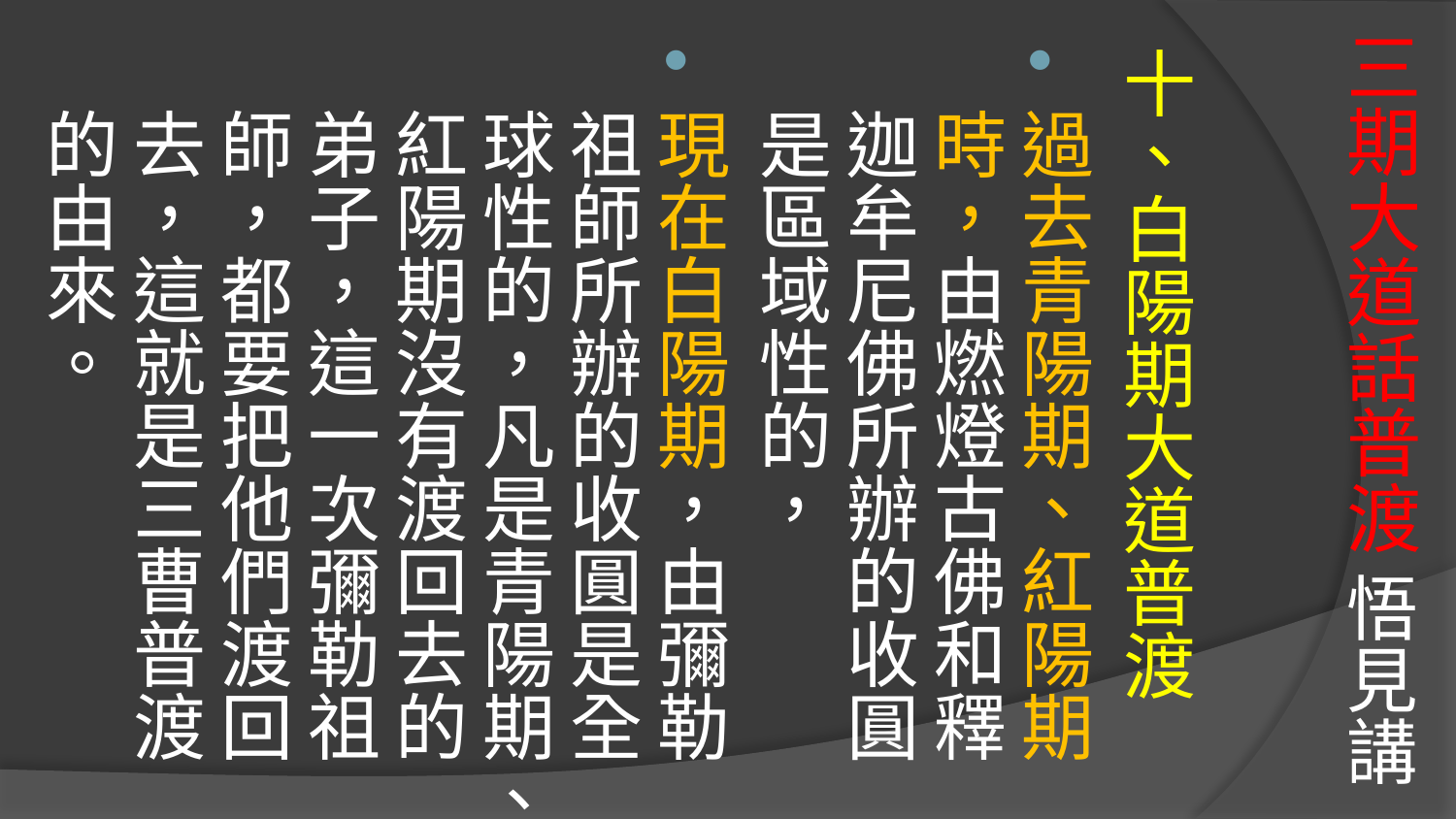

# 三期大道話普渡 悟見講
十、白陽期大道普渡
過去青陽期、紅陽期時，由燃燈古佛和釋迦牟尼佛所辦的收圓是區域性的，
現在白陽期，由彌勒祖師所辦的收圓是全球性的，凡是青陽期、紅陽期沒有渡回去的弟子，這一次彌勒祖師，都要把他們渡回去，這就是三曹普渡的由來。